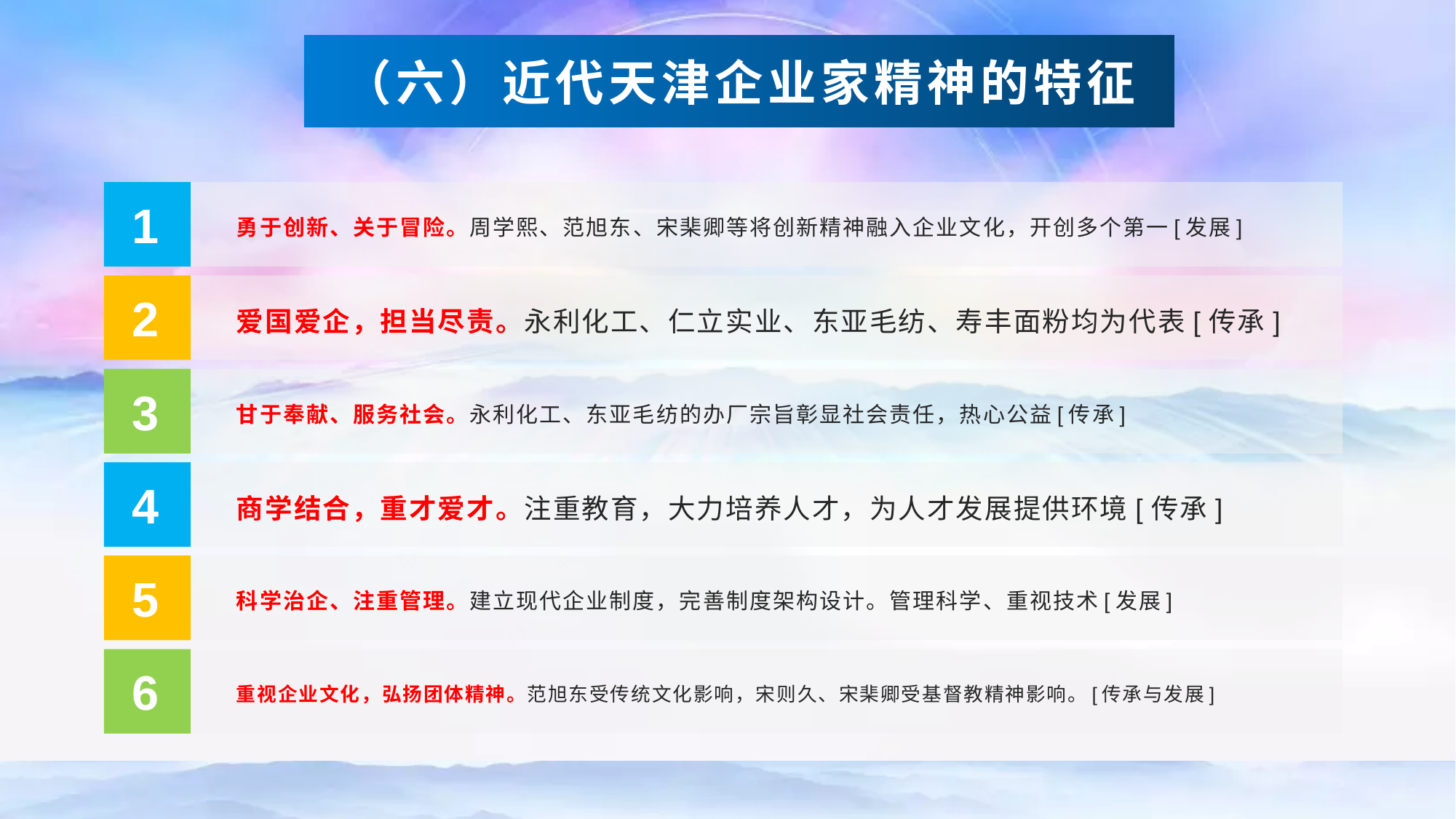

（六）近代天津企业家精神的特征

1
勇于创新、关于冒险。周学熙、范旭东、宋棐卿等将创新精神融入企业文化，开创多个第一[发展]

2
爱国爱企，担当尽责。永利化工、仁立实业、东亚毛纺、寿丰面粉均为代表[传承]

3
甘于奉献、服务社会。永利化工、东亚毛纺的办厂宗旨彰显社会责任，热心公益[传承]

4
商学结合，重才爱才。注重教育，大力培养人才，为人才发展提供环境[传承]

5
科学治企、注重管理。建立现代企业制度，完善制度架构设计。管理科学、重视技术[发展]

6
重视企业文化，弘扬团体精神。范旭东受传统文化影响，宋则久、宋棐卿受基督教精神影响。[传承与发展]
36